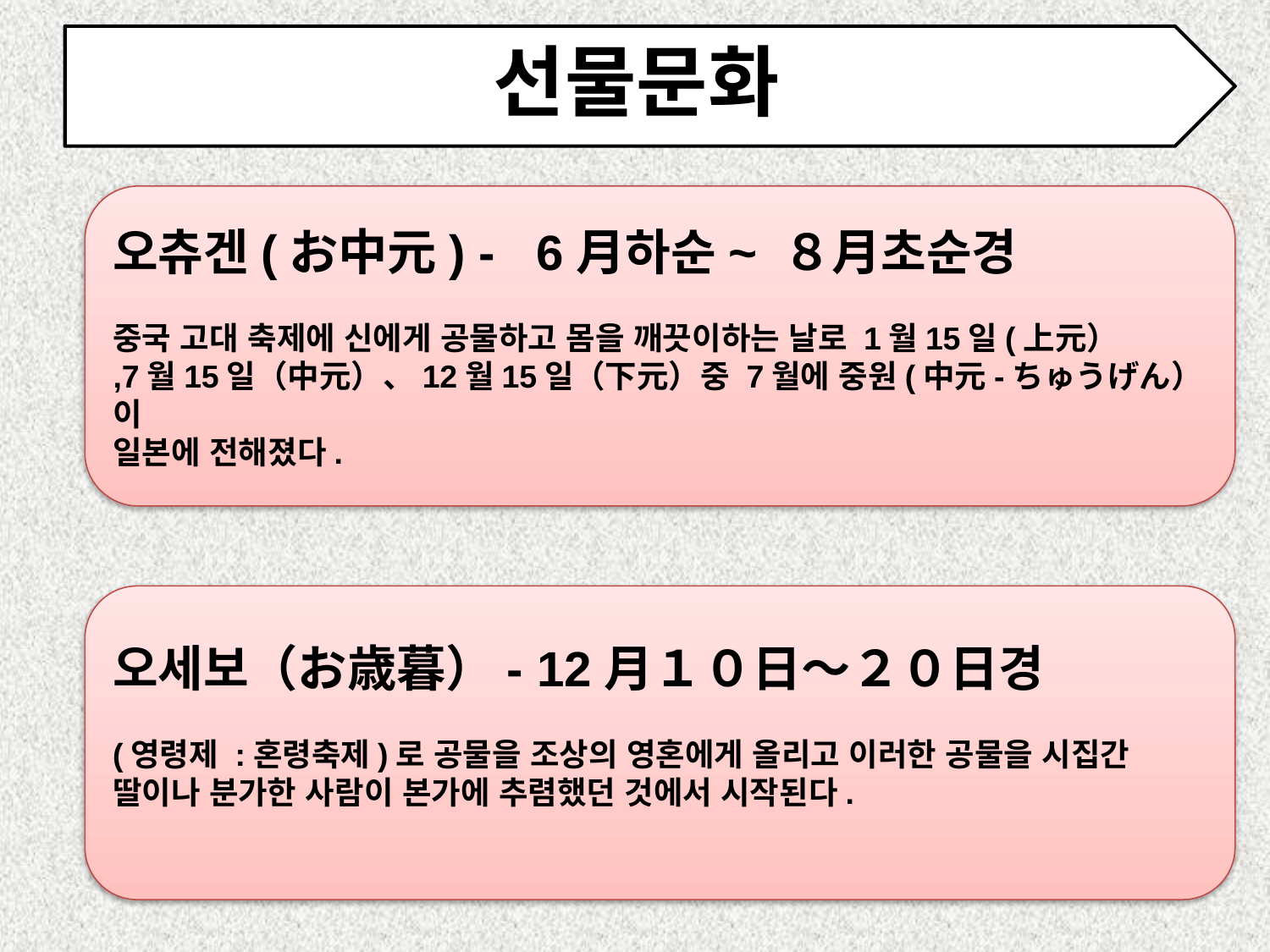

# 선물문화

오츄겐(お中元) -   6月하순~ ８月초순경

중국 고대 축제에 신에게 공물하고 몸을 깨끗이하는 날로 1월15일(上元）
,7월15일（中元）、12월15일（下元）중 7월에 중원(中元-ちゅうげん）이
일본에 전해졌다.

오세보（お歳暮）- 12月１０日～２０日경

(영령제 :혼령축제)로 공물을 조상의 영혼에게 올리고 이러한 공물을 시집간 딸이나 분가한 사람이 본가에 추렴했던 것에서 시작된다.